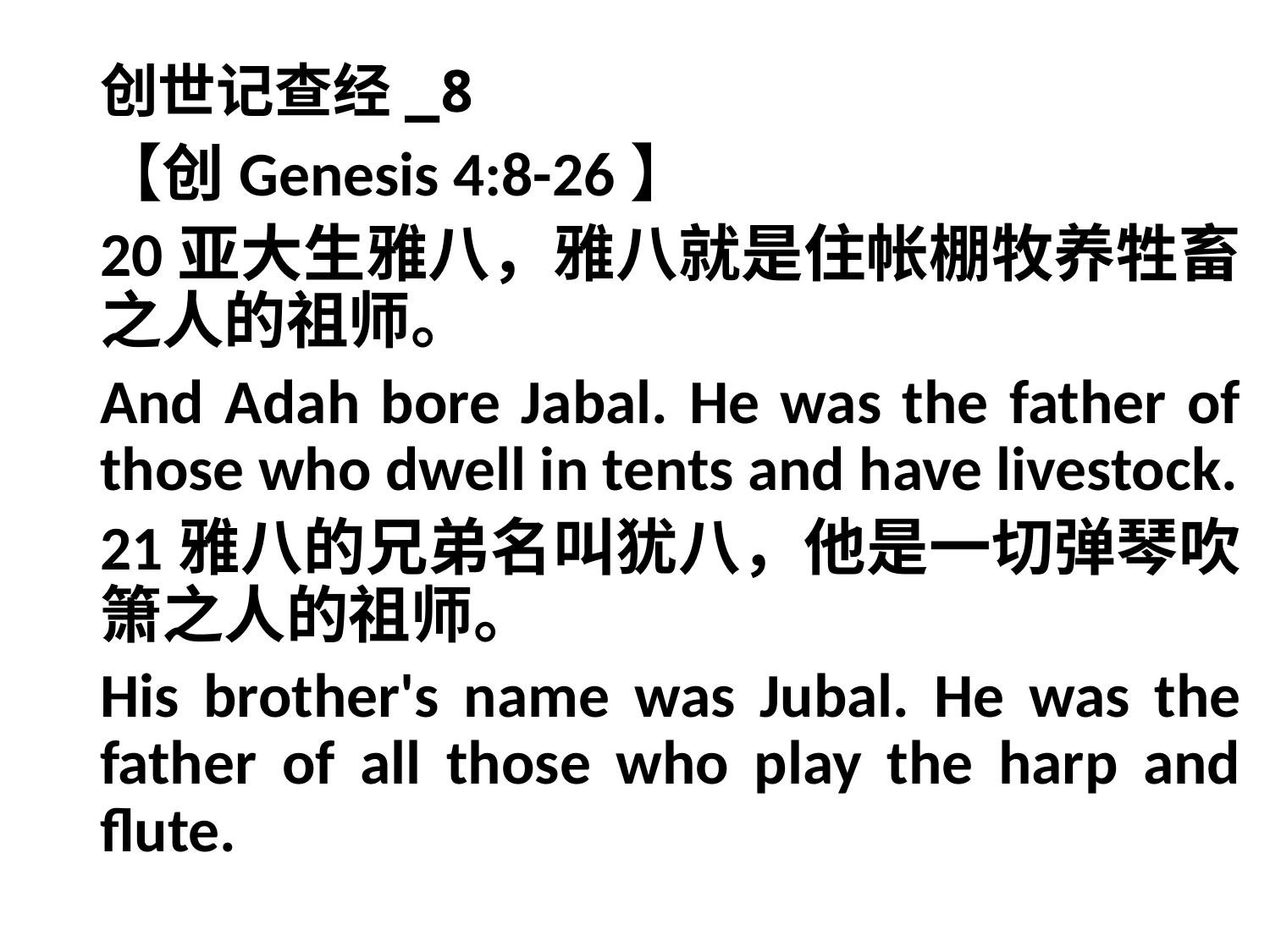

# 创世记查经_8
【创Genesis 4:8-26】
20亚大生雅八，雅八就是住帐棚牧养牲畜之人的祖师。
And Adah bore Jabal. He was the father of those who dwell in tents and have livestock.
21雅八的兄弟名叫犹八，他是一切弹琴吹箫之人的祖师。
His brother's name was Jubal. He was the father of all those who play the harp and flute.